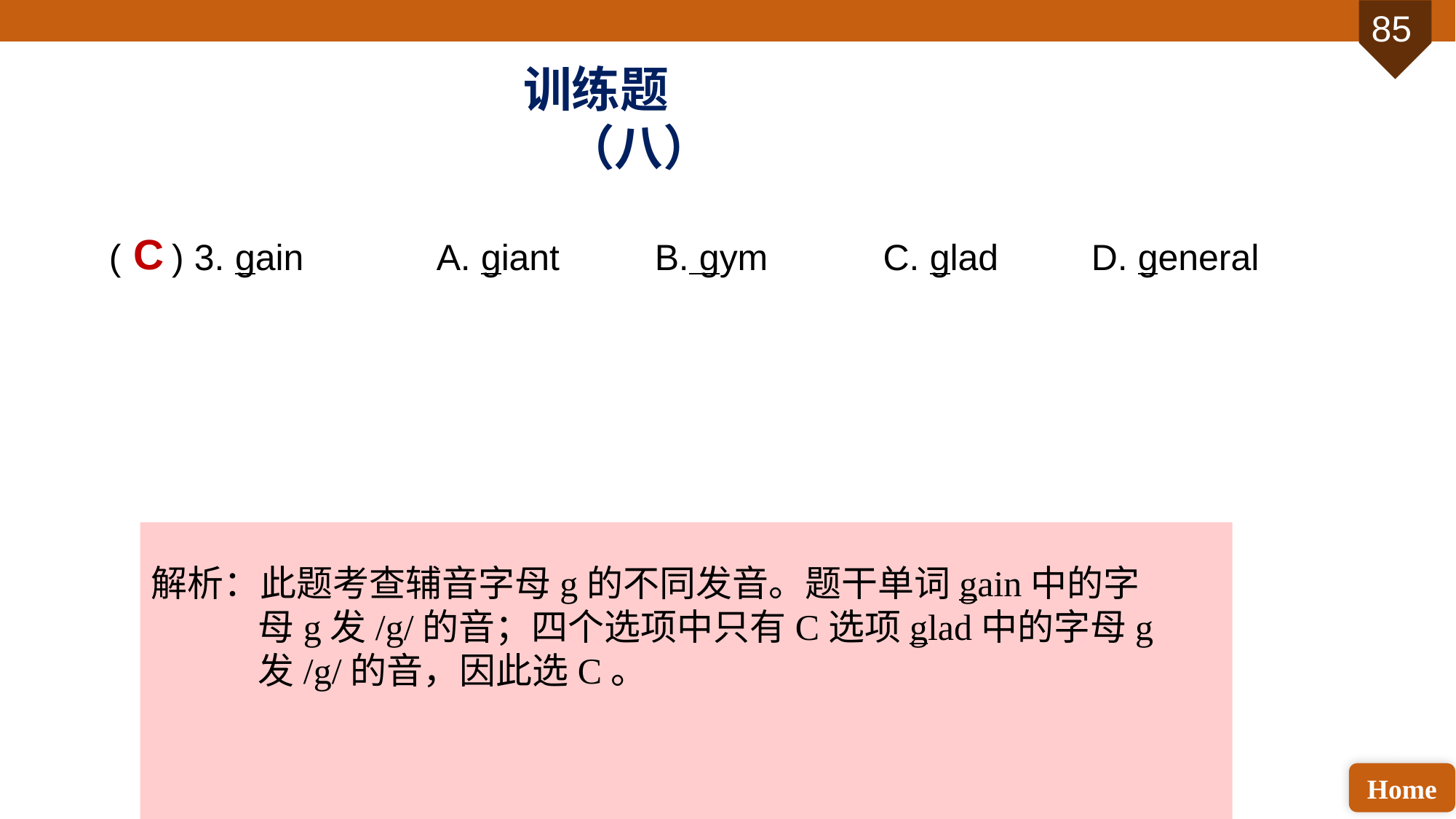

训练题（八）
(     ) 3. gain	 	A. giant 	B. gym	 C. glad 	D. general
C

解析：此题考查辅音字母g的不同发音。题干单词gain中的字母g发/g/的音；四个选项中只有C选项glad中的字母g发/g/的音，因此选C。